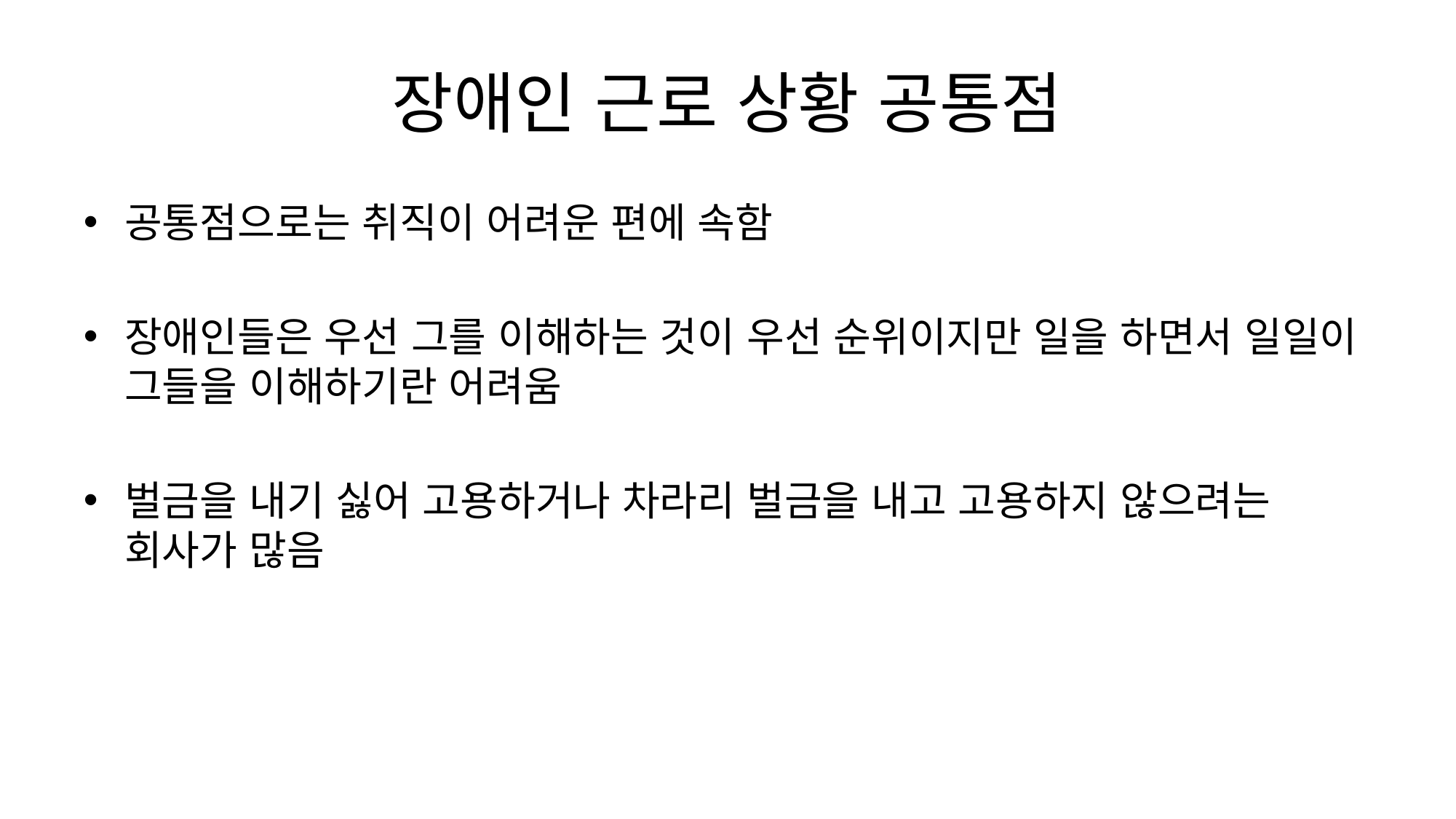

# 장애인 근로 상황 공통점
공통점으로는 취직이 어려운 편에 속함

장애인들은 우선 그를 이해하는 것이 우선 순위이지만 일을 하면서 일일이 그들을 이해하기란 어려움

벌금을 내기 싫어 고용하거나 차라리 벌금을 내고 고용하지 않으려는 회사가 많음